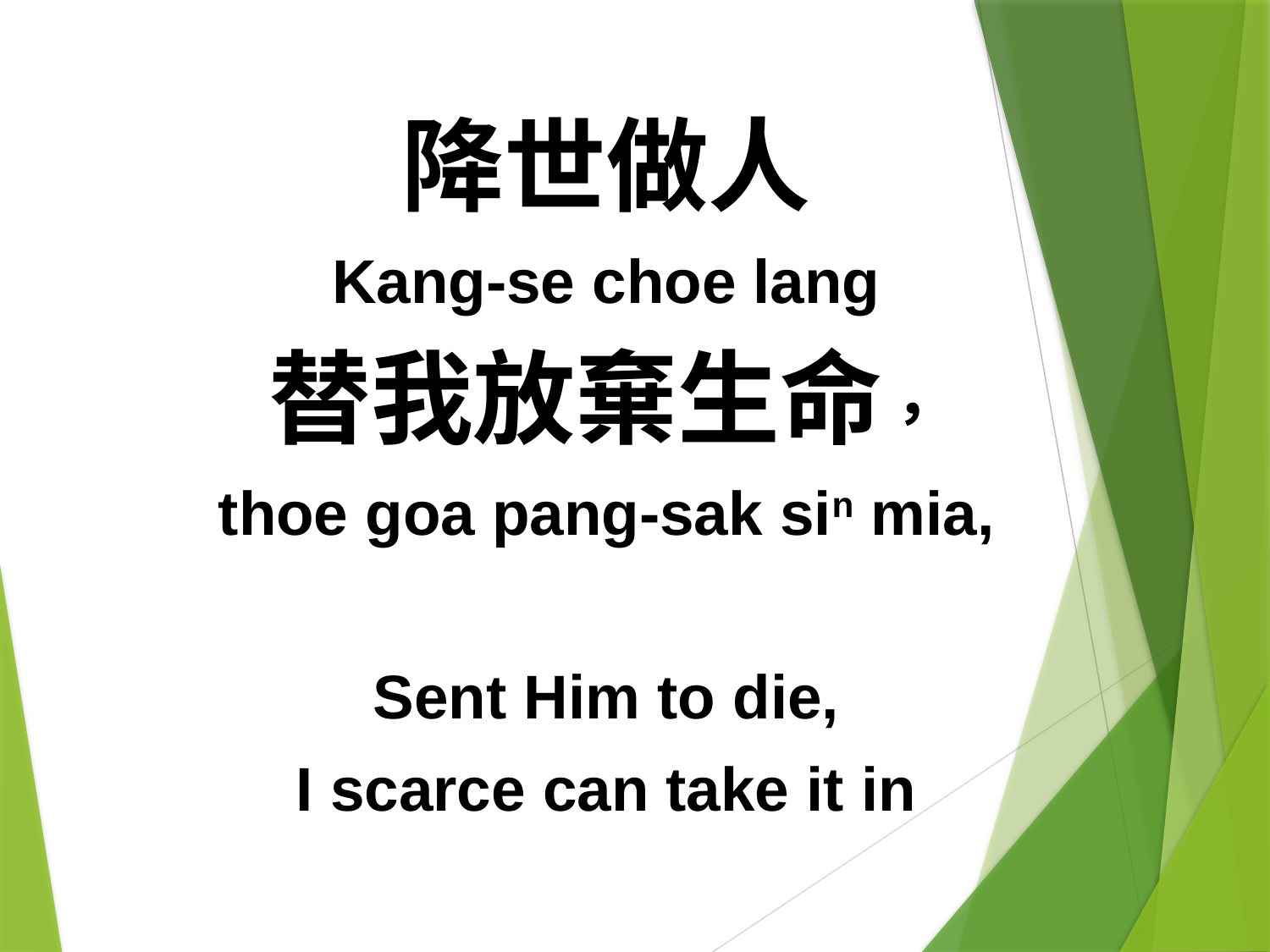

降世做人
Kang-se choe lang
替我放棄生命，
thoe goa pang-sak sin mia,

Sent Him to die,
I scarce can take it in